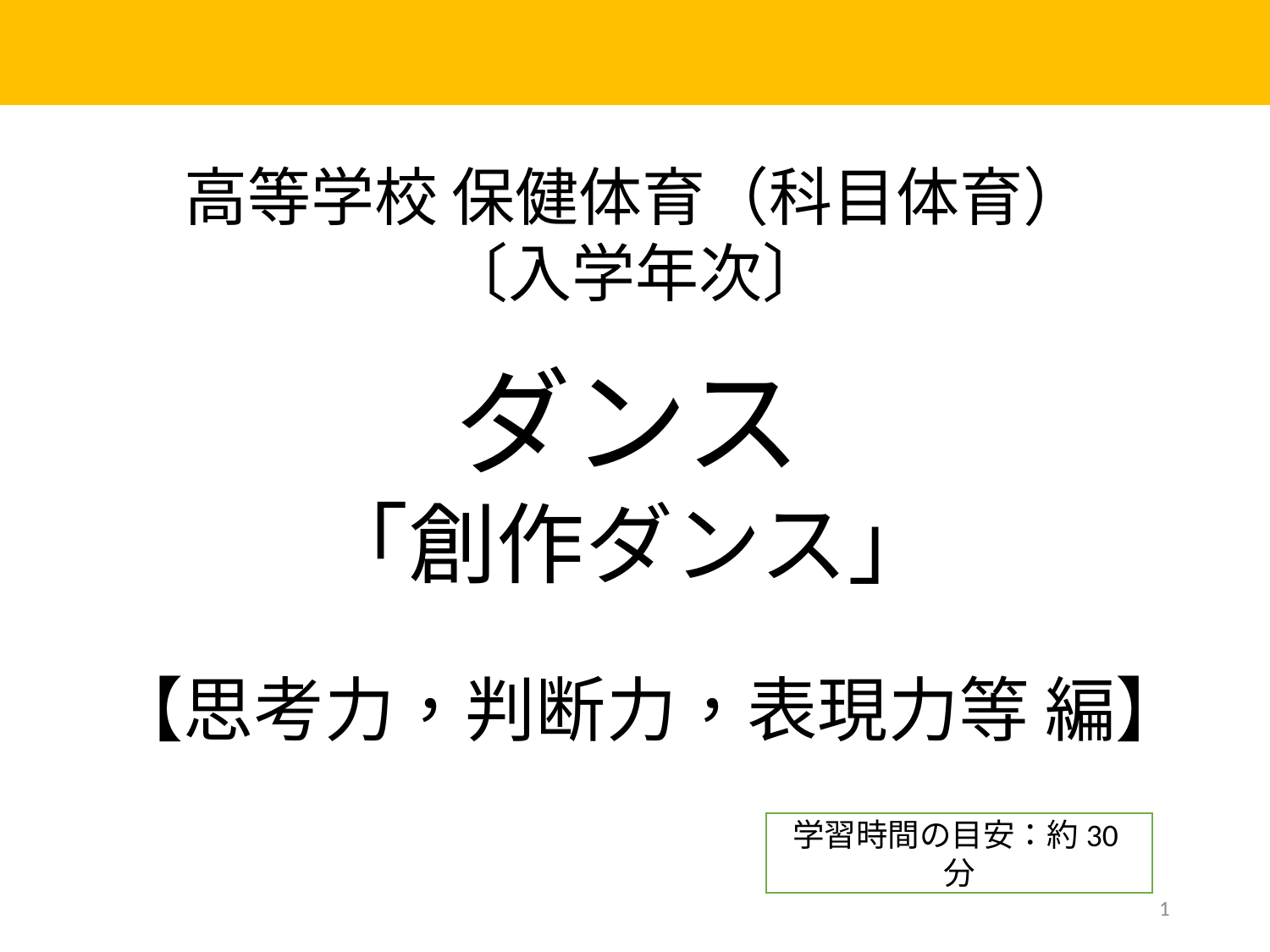

高等学校 保健体育（科目体育）
〔入学年次〕
ダンス
「創作ダンス」

【思考力，判断力，表現力等 編】
学習時間の目安：約30分
1